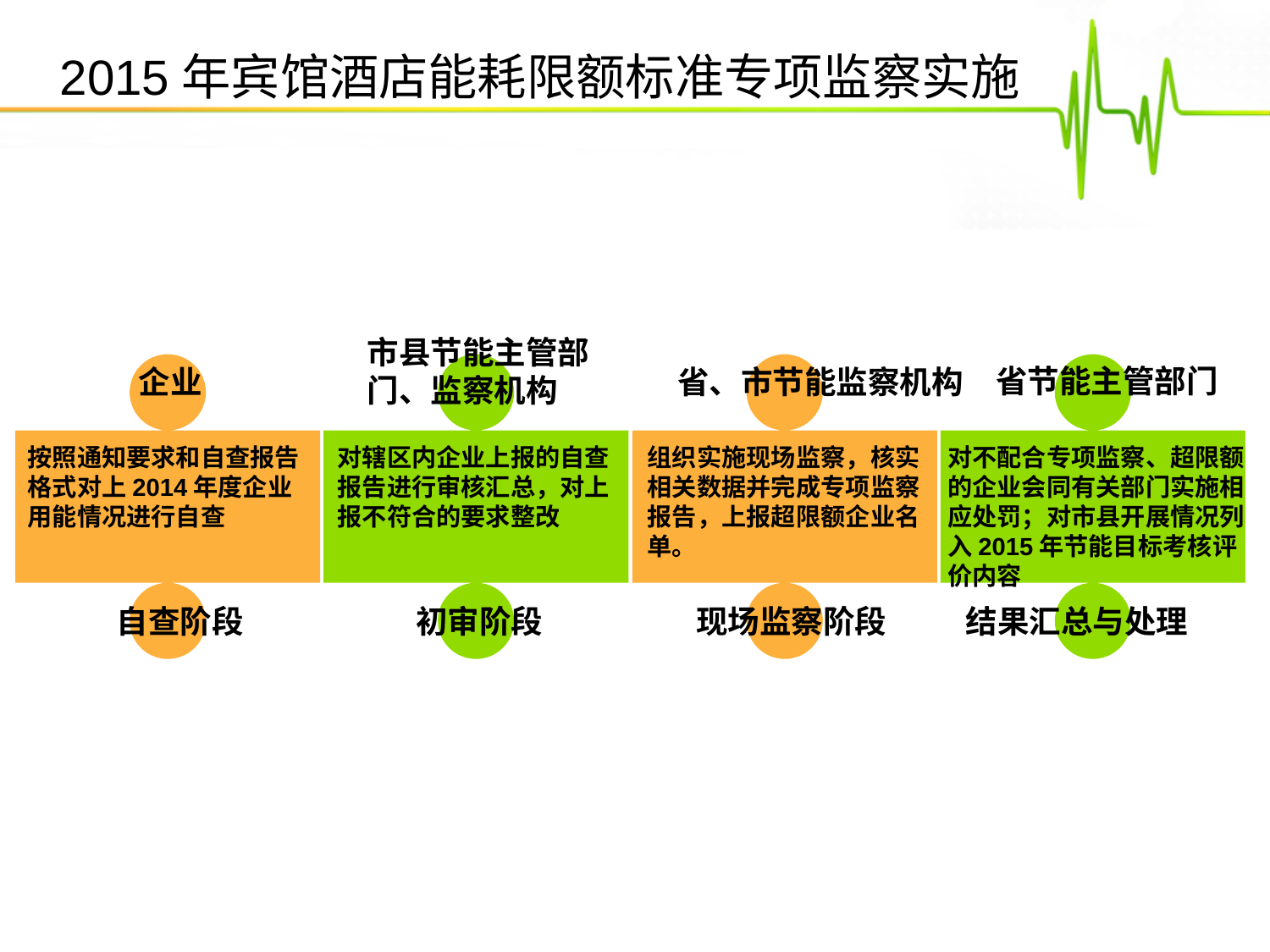

2015年宾馆酒店能耗限额标准专项监察实施
点击添加文本

市县节能主管部门、监察机构
省节能主管部门
企业
省、市节能监察机构
点击添加文本
按照通知要求和自查报告格式对上2014年度企业用能情况进行自查
对辖区内企业上报的自查报告进行审核汇总，对上报不符合的要求整改

组织实施现场监察，核实相关数据并完成专项监察报告，上报超限额企业名单。
对不配合专项监察、超限额的企业会同有关部门实施相应处罚；对市县开展情况列入2015年节能目标考核评价内容
点击添加文本
自查阶段
初审阶段
现场监察阶段
结果汇总与处理
点击添加文本